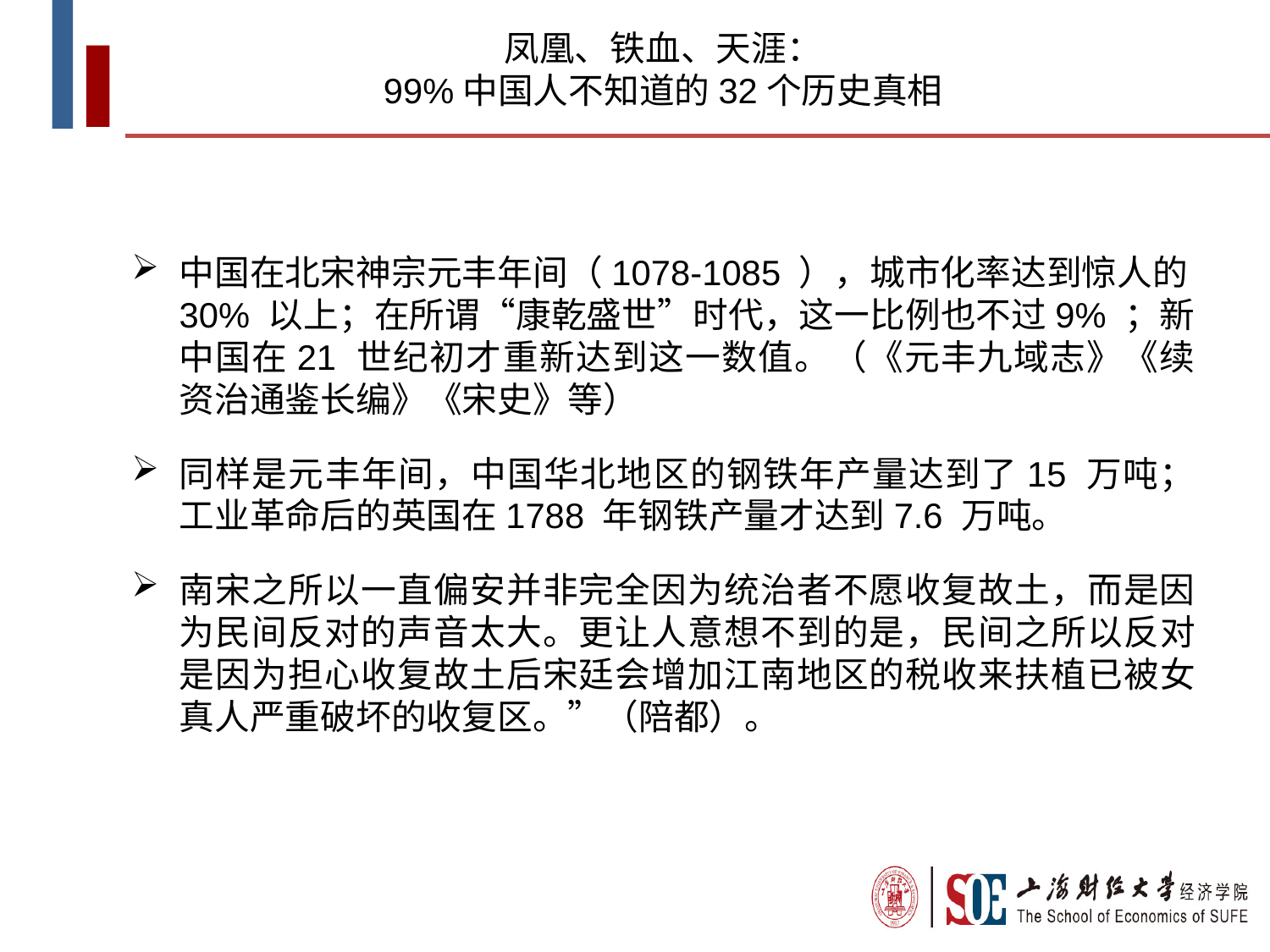

凤凰、铁血、天涯：
99%中国人不知道的32个历史真相

中国在北宋神宗元丰年间（1078-1085 ），城市化率达到惊人的30% 以上；在所谓“康乾盛世”时代，这一比例也不过9% ；新中国在21 世纪初才重新达到这一数值。（《元丰九域志》《续资治通鉴长编》《宋史》等）
同样是元丰年间，中国华北地区的钢铁年产量达到了15 万吨；工业革命后的英国在1788 年钢铁产量才达到7.6 万吨。
南宋之所以一直偏安并非完全因为统治者不愿收复故土，而是因为民间反对的声音太大。更让人意想不到的是，民间之所以反对是因为担心收复故土后宋廷会增加江南地区的税收来扶植已被女真人严重破坏的收复区。”（陪都）。